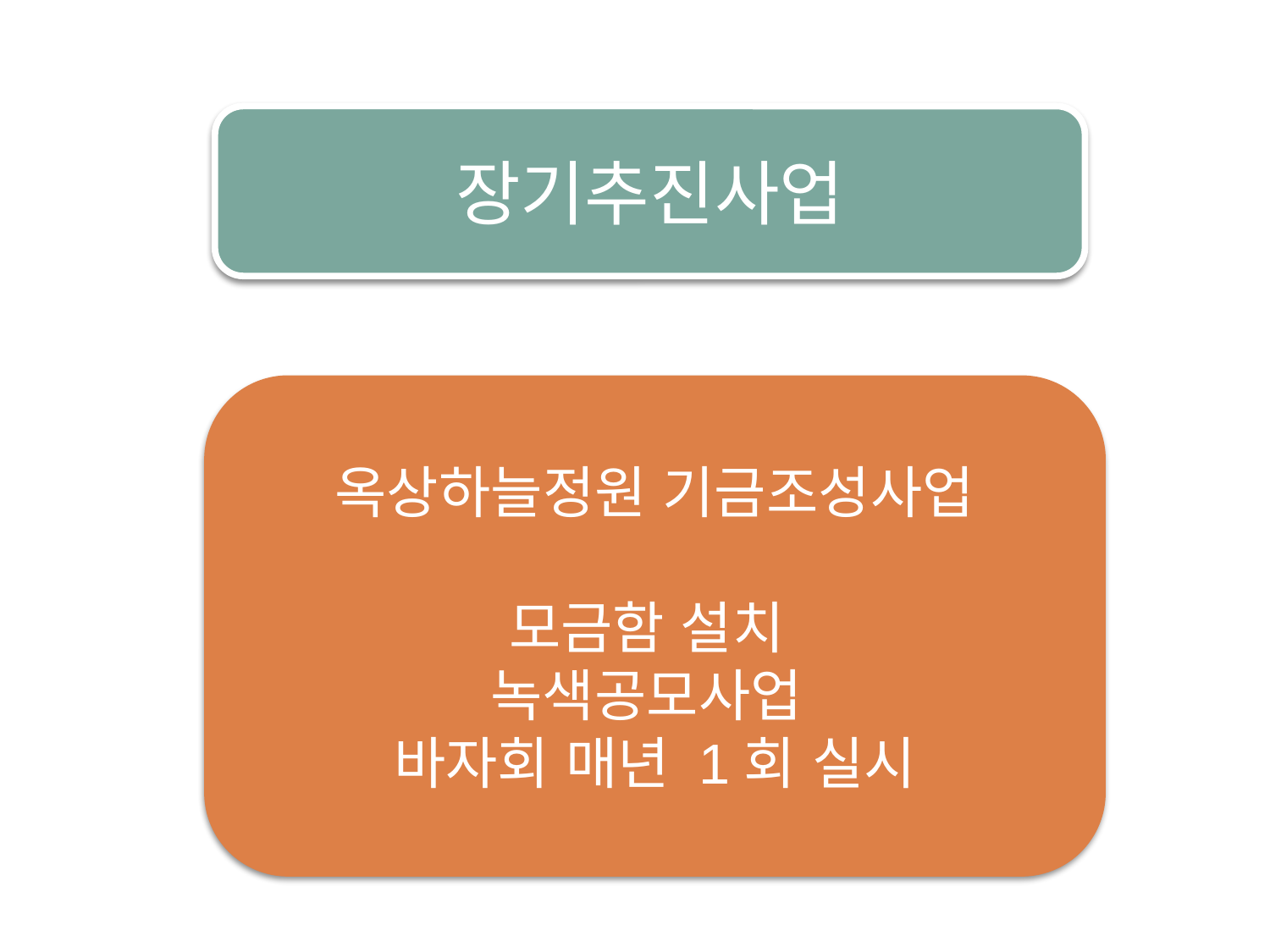

장기추진사업
옥상하늘정원 기금조성사업

모금함 설치
녹색공모사업
바자회 매년 1회 실시